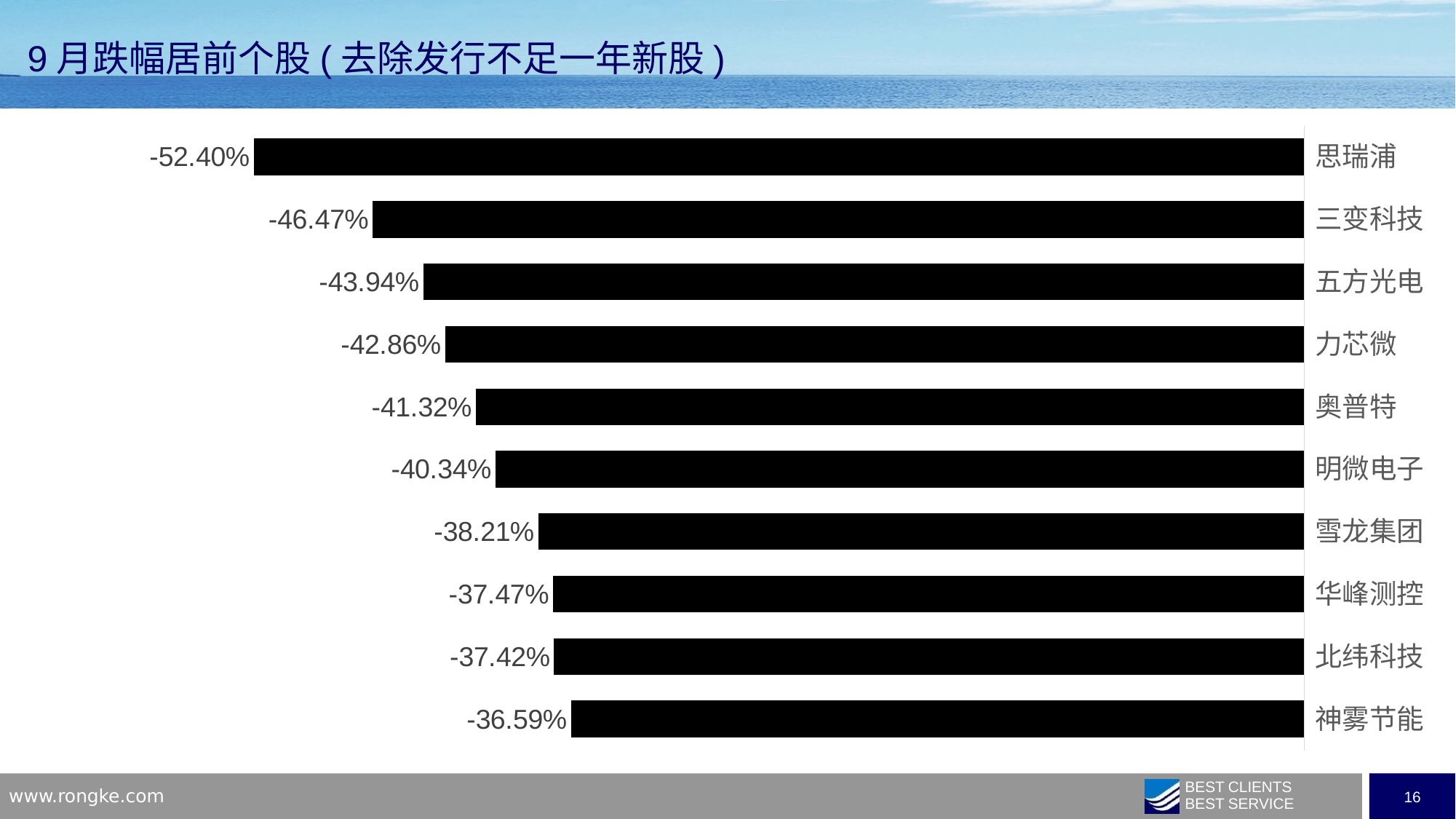

9月跌幅居前个股(去除发行不足一年新股)

### Chart

| Category | 系列 1 |
|---|---|
| 神雾节能 | -0.365854 |
| 北纬科技 | -0.374226 |
| 华峰测控 | -0.374725 |
| 雪龙集团 | -0.382079 |
| 明微电子 | -0.40344 |
| 奥普特 | -0.413198 |
| 力芯微 | -0.42857100000000004 |
| 五方光电 | -0.43944099999999997 |
| 三变科技 | -0.464696 |
| 思瑞浦 | -0.52398 |